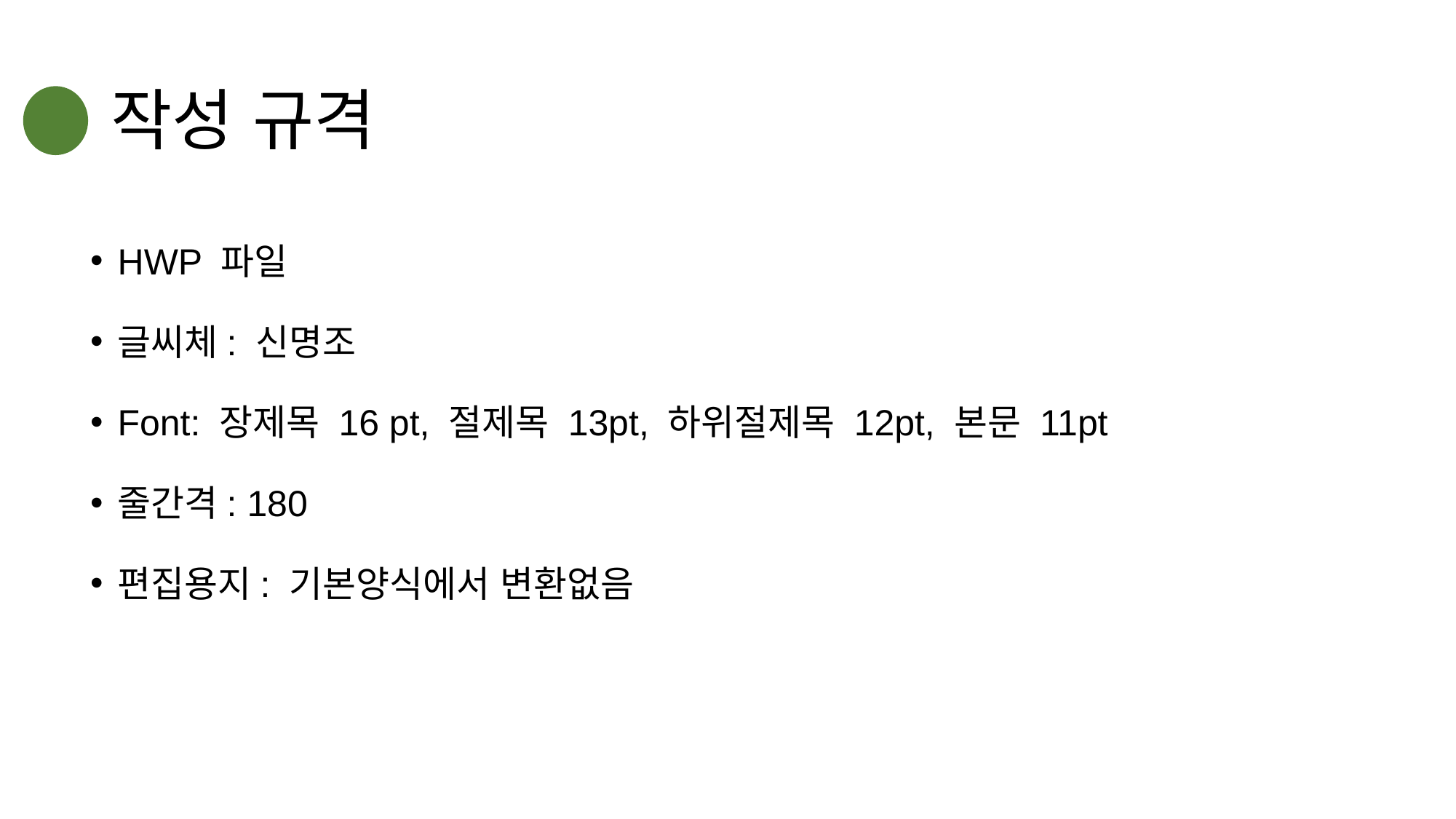

# 작성 규격

HWP 파일
글씨체: 신명조
Font: 장제목 16 pt, 절제목 13pt, 하위절제목 12pt, 본문 11pt
줄간격: 180
편집용지: 기본양식에서 변환없음